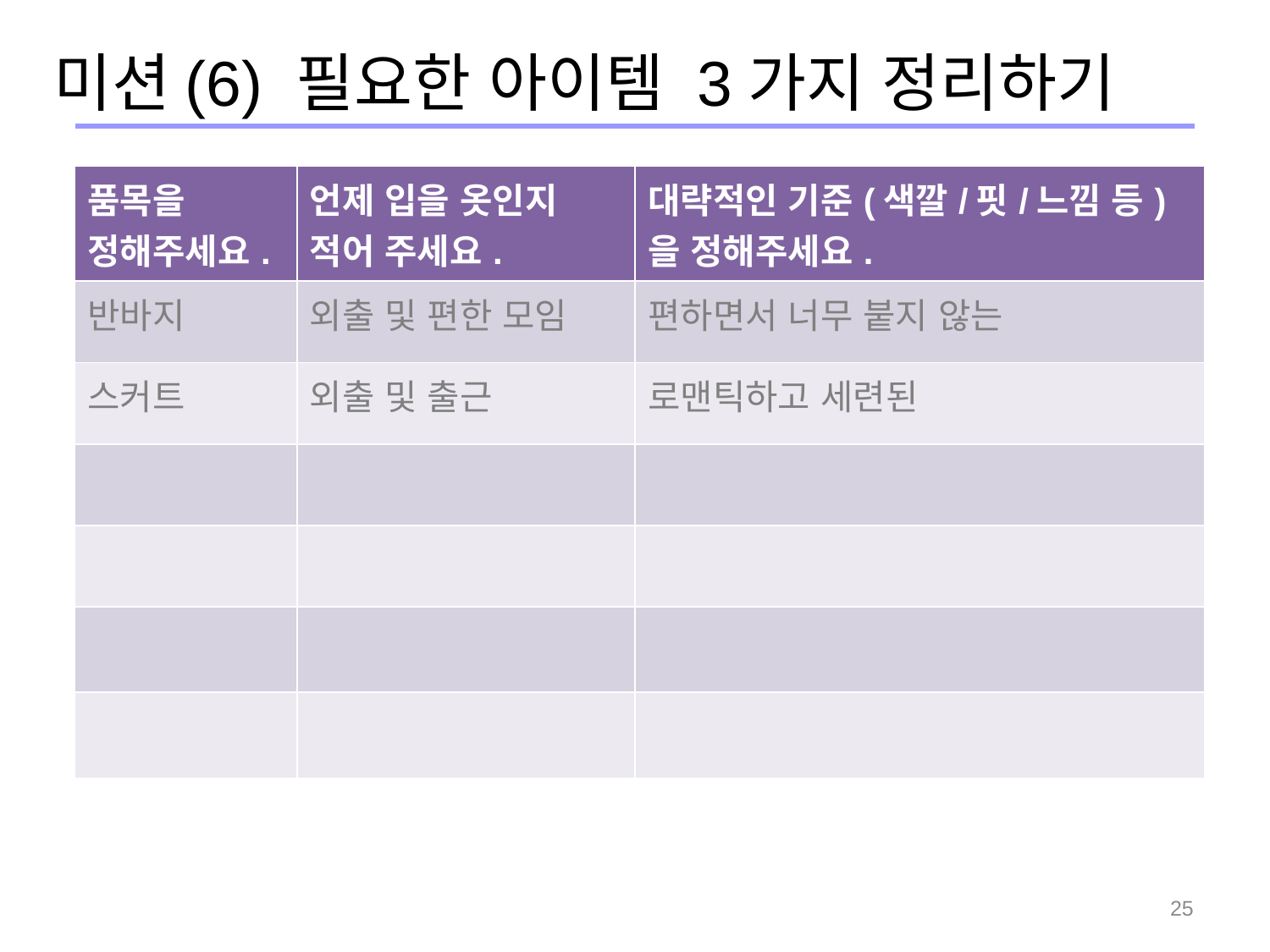

미션(6) 필요한 아이템 3가지 정리하기
| 품목을 정해주세요. | 언제 입을 옷인지 적어 주세요. | 대략적인 기준(색깔/핏/느낌 등)을 정해주세요. |
| --- | --- | --- |
| 반바지 | 외출 및 편한 모임 | 편하면서 너무 붙지 않는 |
| 스커트 | 외출 및 출근 | 로맨틱하고 세련된 |
|  |  |  |
|  |  |  |
|  |  |  |
|  |  |  |
25